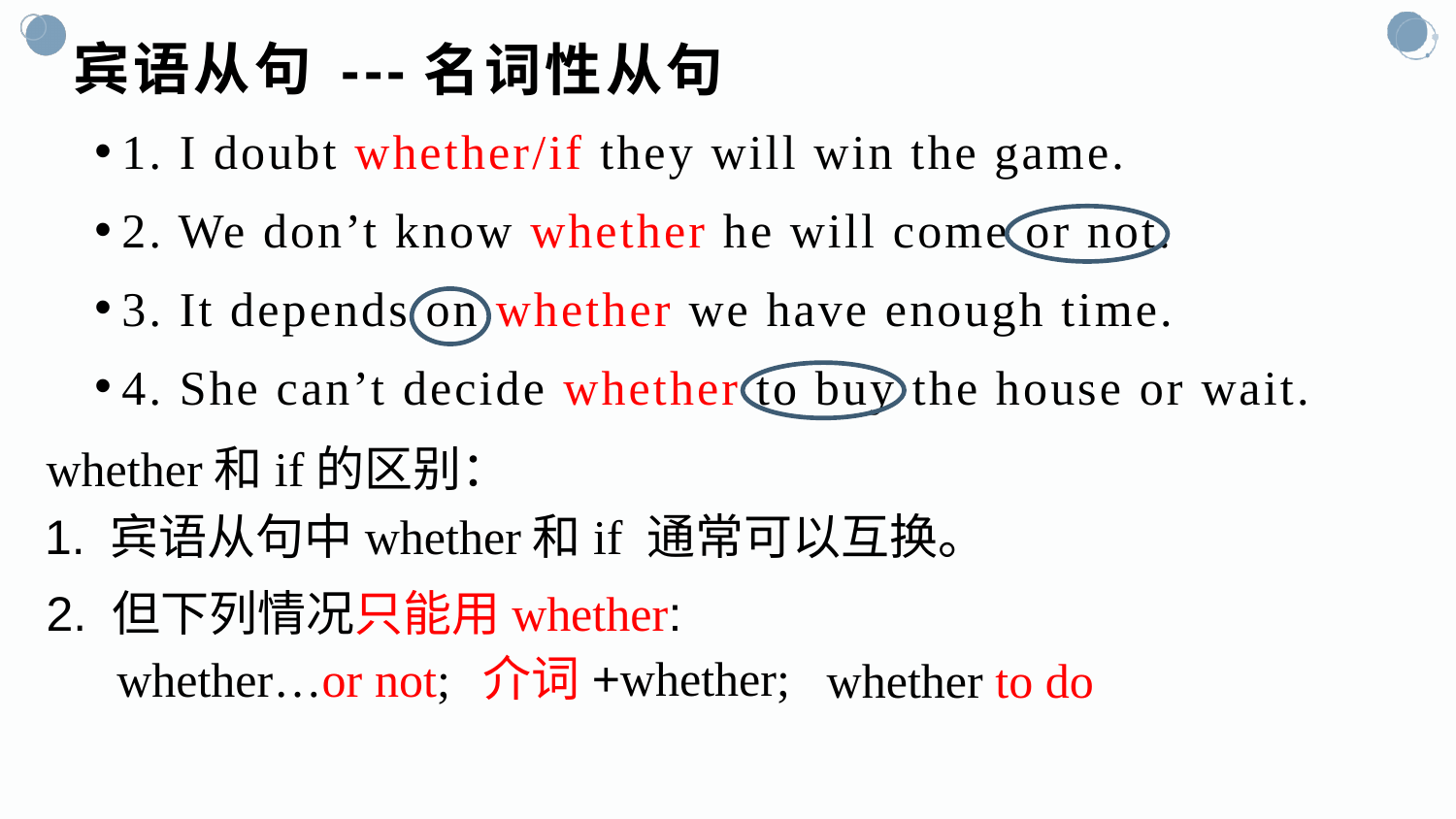

宾语从句
---名词性从句
1. I doubt whether/if they will win the game.
2. We don’t know whether he will come or not.
3. It depends on whether we have enough time.
4. She can’t decide whether to buy the house or wait.

whether和if的区别：
1. 宾语从句中whether和if 通常可以互换。
2. 但下列情况只能用whether:
介词+whether;
whether…or not;
whether to do